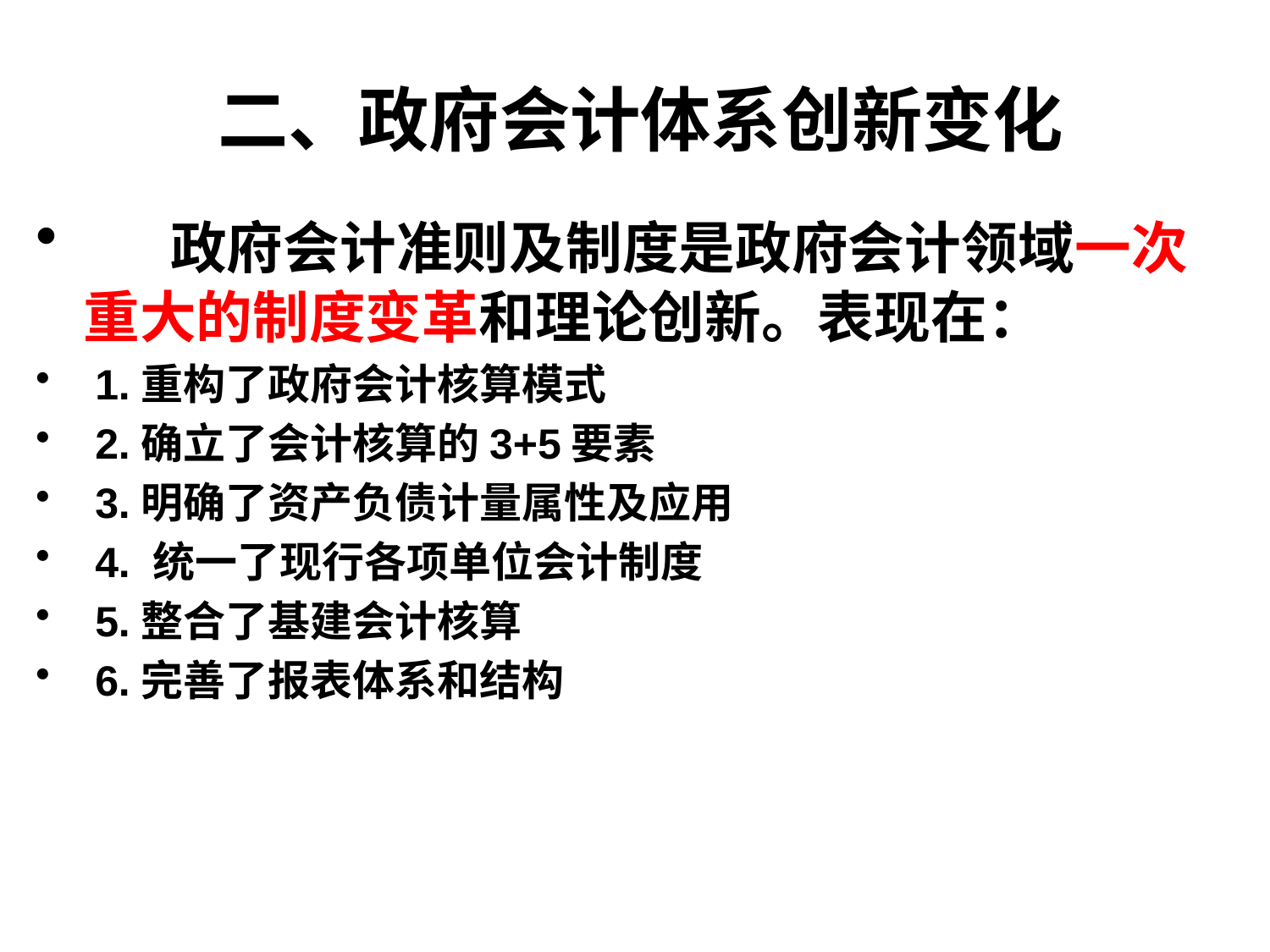

# 二、政府会计体系创新变化
     政府会计准则及制度是政府会计领域一次重大的制度变革和理论创新。表现在：
 1.重构了政府会计核算模式
 2.确立了会计核算的3+5要素
 3.明确了资产负债计量属性及应用
 4. 统一了现行各项单位会计制度
 5.整合了基建会计核算
 6.完善了报表体系和结构